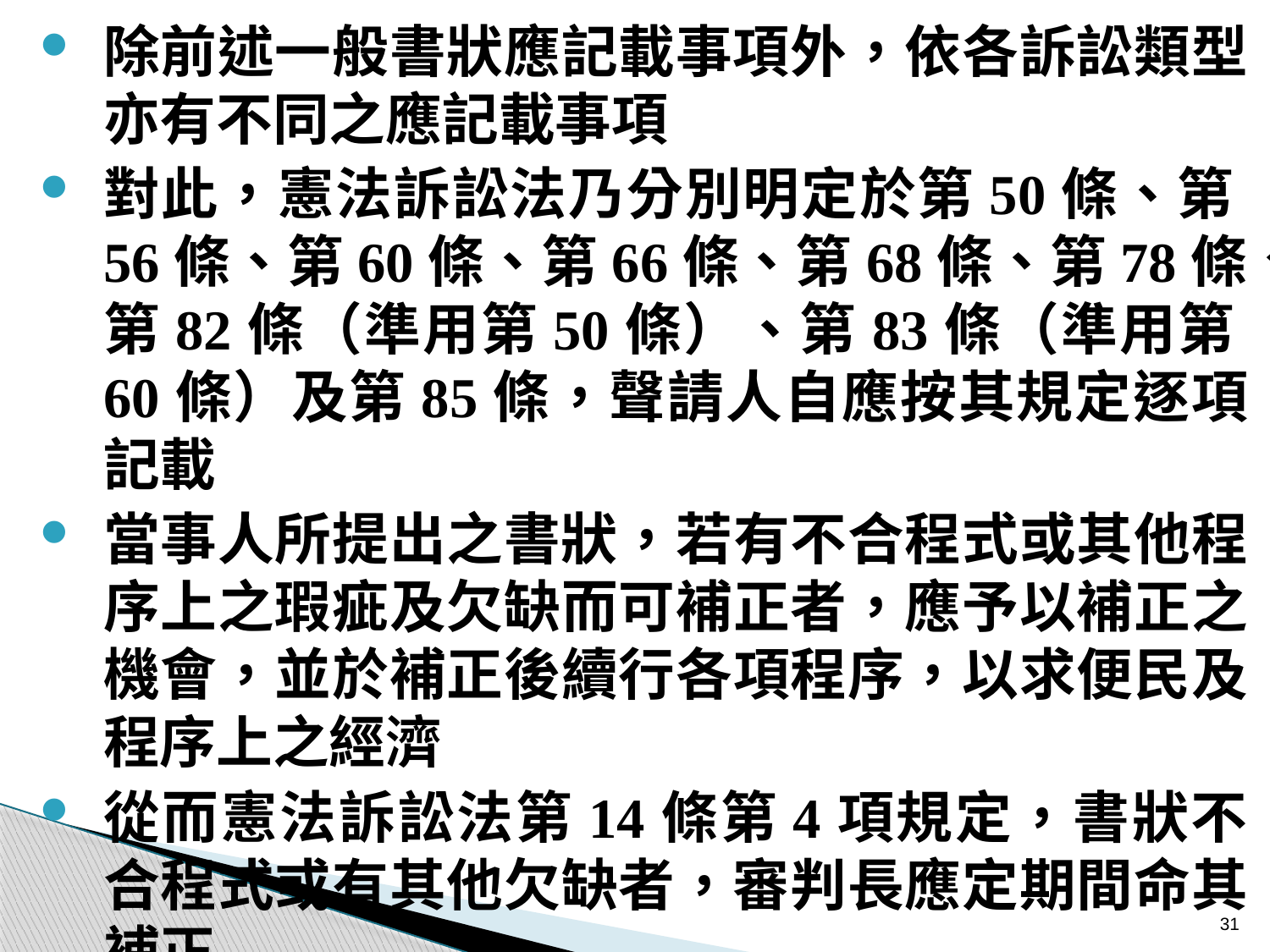

除前述一般書狀應記載事項外，依各訴訟類型亦有不同之應記載事項
對此，憲法訴訟法乃分別明定於第50條、第56條、第60條、第66條、第68條、第78條、第82條（準用第50條）、第83條（準用第60條）及第85條，聲請人自應按其規定逐項記載
當事人所提出之書狀，若有不合程式或其他程序上之瑕疵及欠缺而可補正者，應予以補正之機會，並於補正後續行各項程序，以求便民及程序上之經濟
從而憲法訴訟法第14條第4項規定，書狀不合程式或有其他欠缺者，審判長應定期間命其補正

31